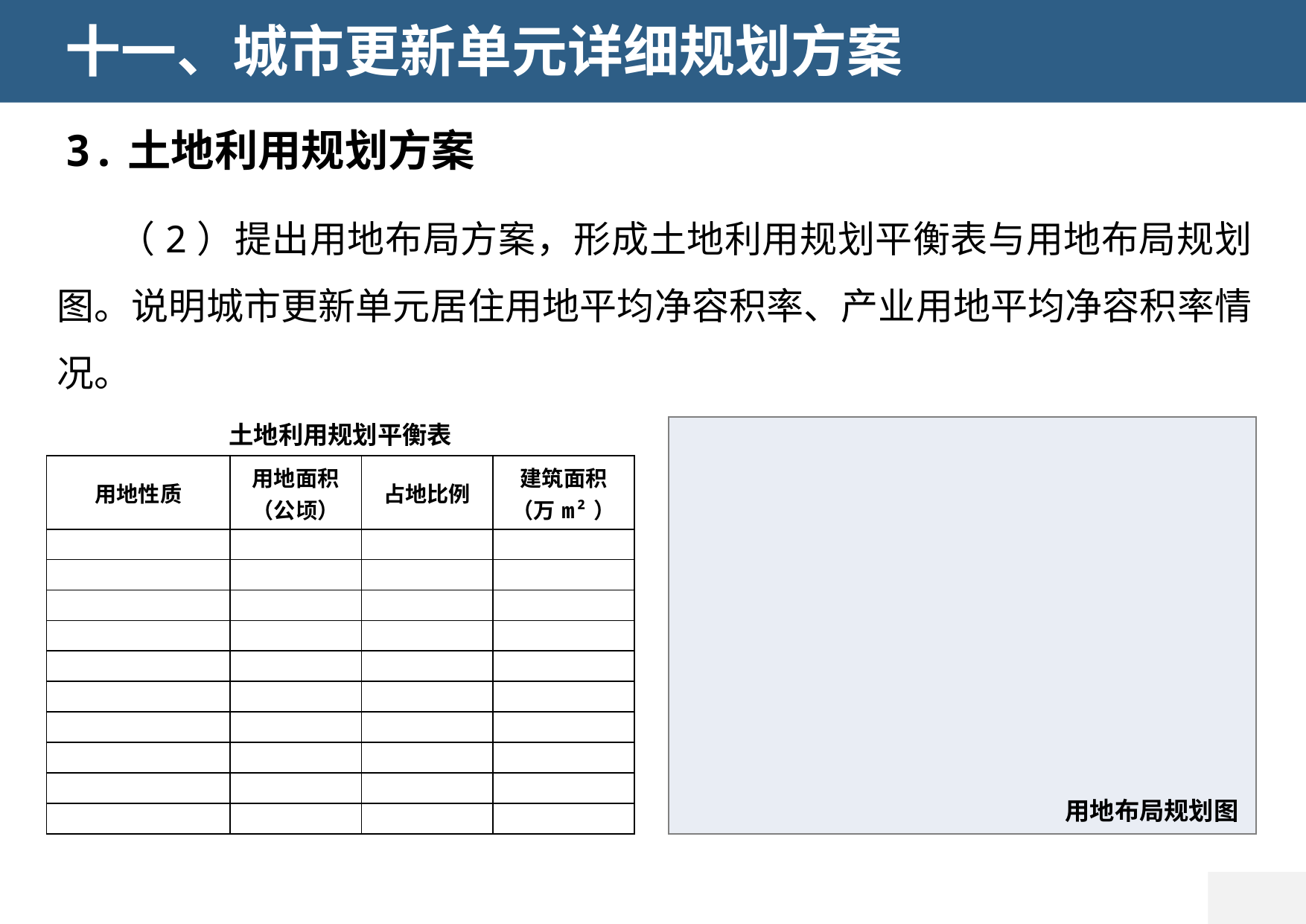

十一、城市更新单元详细规划方案
3.土地利用规划方案
（2）提出用地布局方案，形成土地利用规划平衡表与用地布局规划图。说明城市更新单元居住用地平均净容积率、产业用地平均净容积率情况。
土地利用规划平衡表

 用地布局规划图
| 用地性质 | 用地面积 （公顷） | 占地比例 | 建筑面积 （万m²） |
| --- | --- | --- | --- |
|  |  |  |  |
|  |  |  |  |
|  |  |  |  |
|  |  |  |  |
|  |  |  |  |
|  |  |  |  |
|  |  |  |  |
|  |  |  |  |
|  |  |  |  |
|  |  |  |  |
53